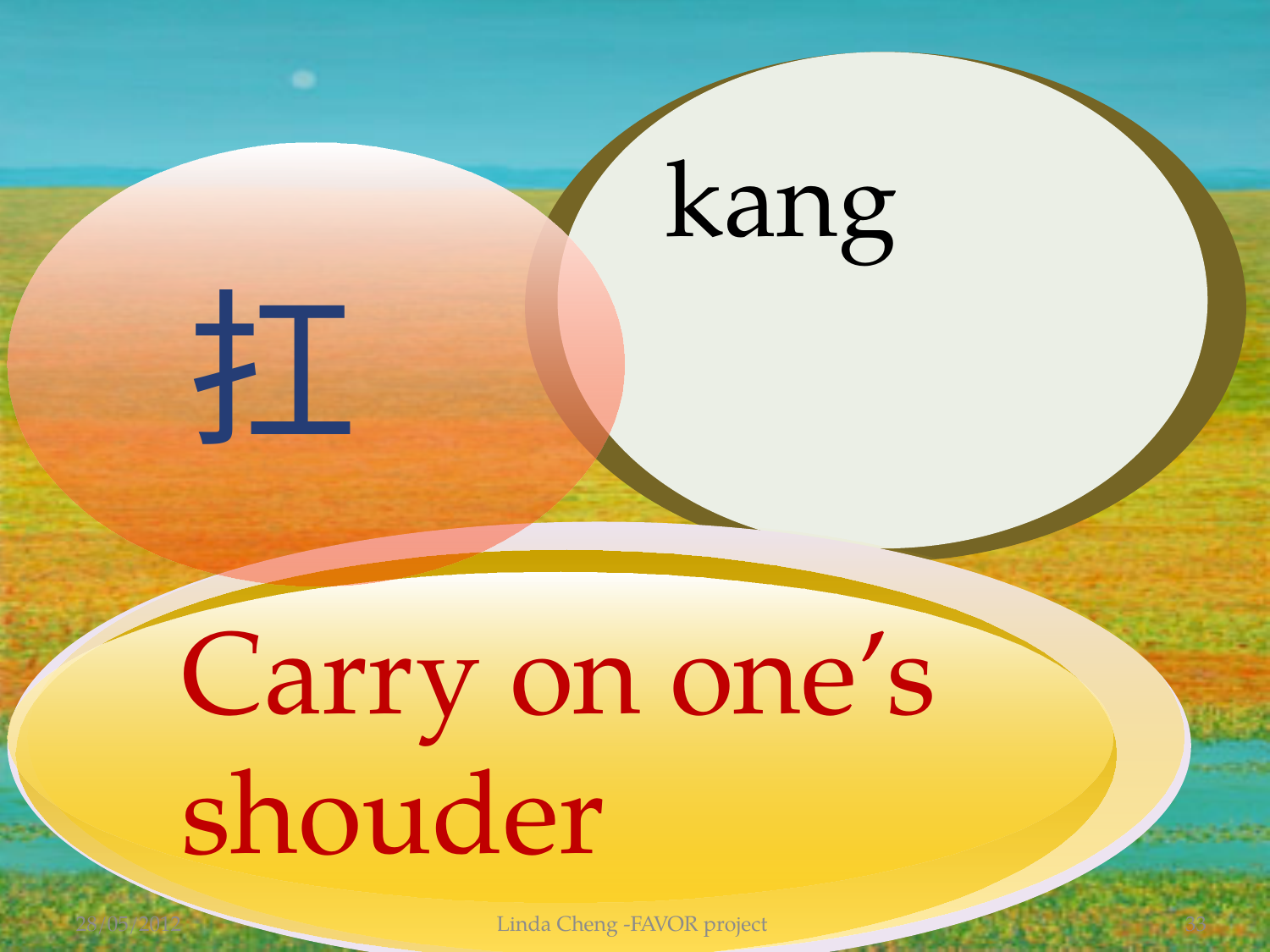

kang
 扛

Carry on one’s
shouder
28/05/2012
Linda Cheng -FAVOR project
33